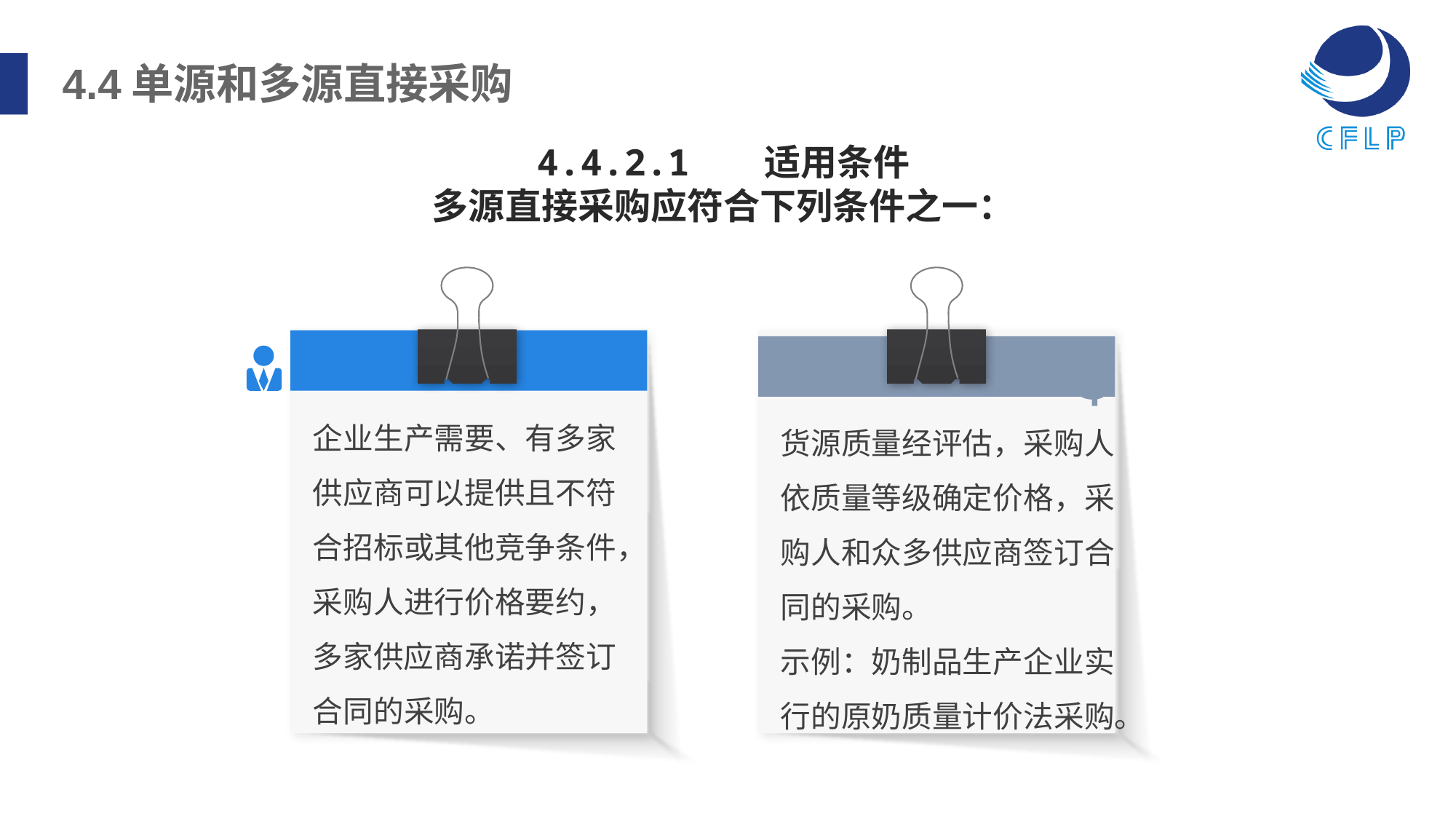

4.4单源和多源直接采购

4.4.2.1   适用条件
多源直接采购应符合下列条件之一：

企业生产需要、有多家供应商可以提供且不符合招标或其他竞争条件，采购人进行价格要约，多家供应商承诺并签订合同的采购。
货源质量经评估，采购人依质量等级确定价格，采购人和众多供应商签订合同的采购。
示例：奶制品生产企业实行的原奶质量计价法采购。